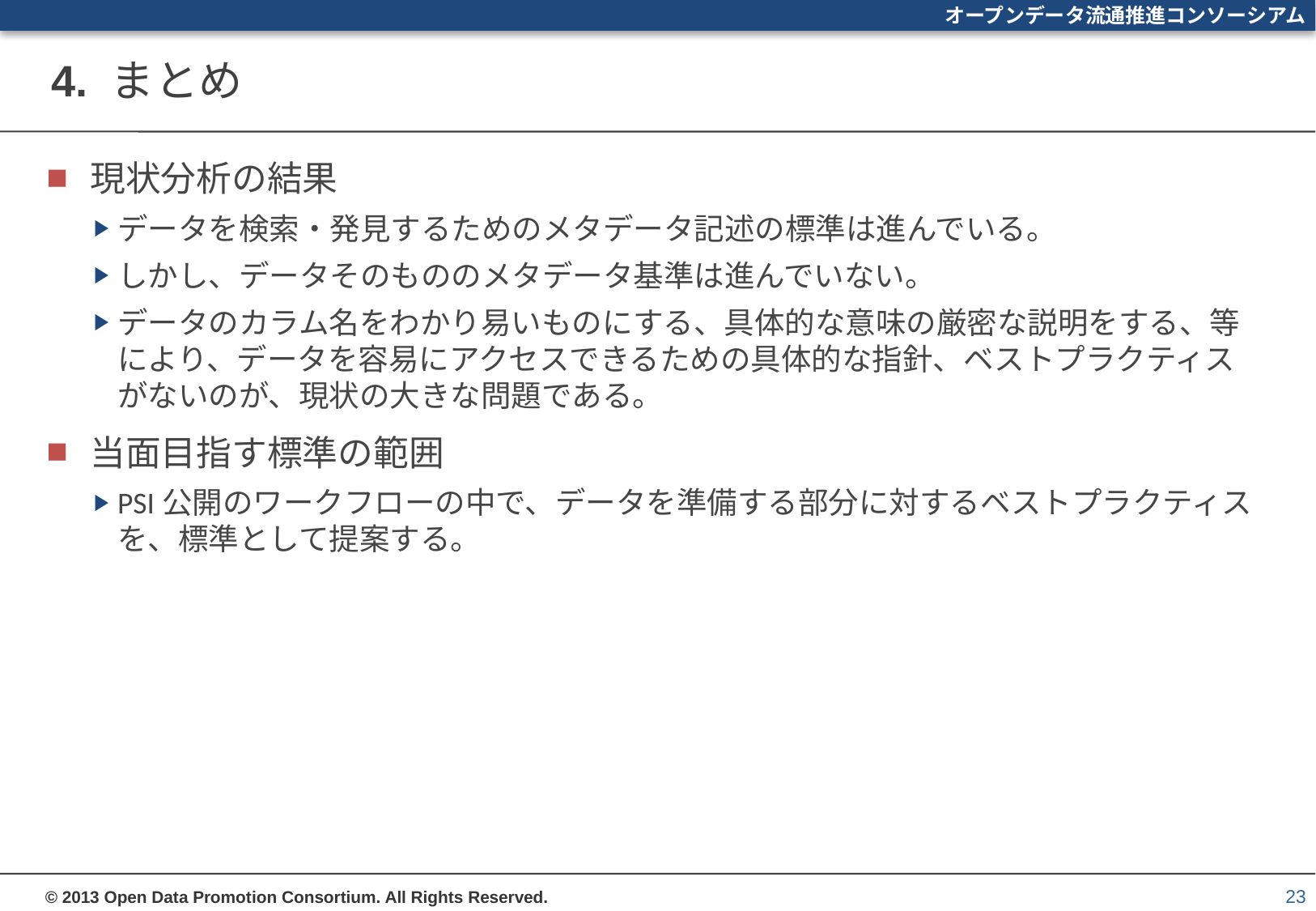

# 4. まとめ
現状分析の結果
データを検索・発見するためのメタデータ記述の標準は進んでいる。
しかし、データそのもののメタデータ基準は進んでいない。
データのカラム名をわかり易いものにする、具体的な意味の厳密な説明をする、等により、データを容易にアクセスできるための具体的な指針、ベストプラクティスがないのが、現状の大きな問題である。
当面目指す標準の範囲
PSI公開のワークフローの中で、データを準備する部分に対するベストプラクティスを、標準として提案する。
23